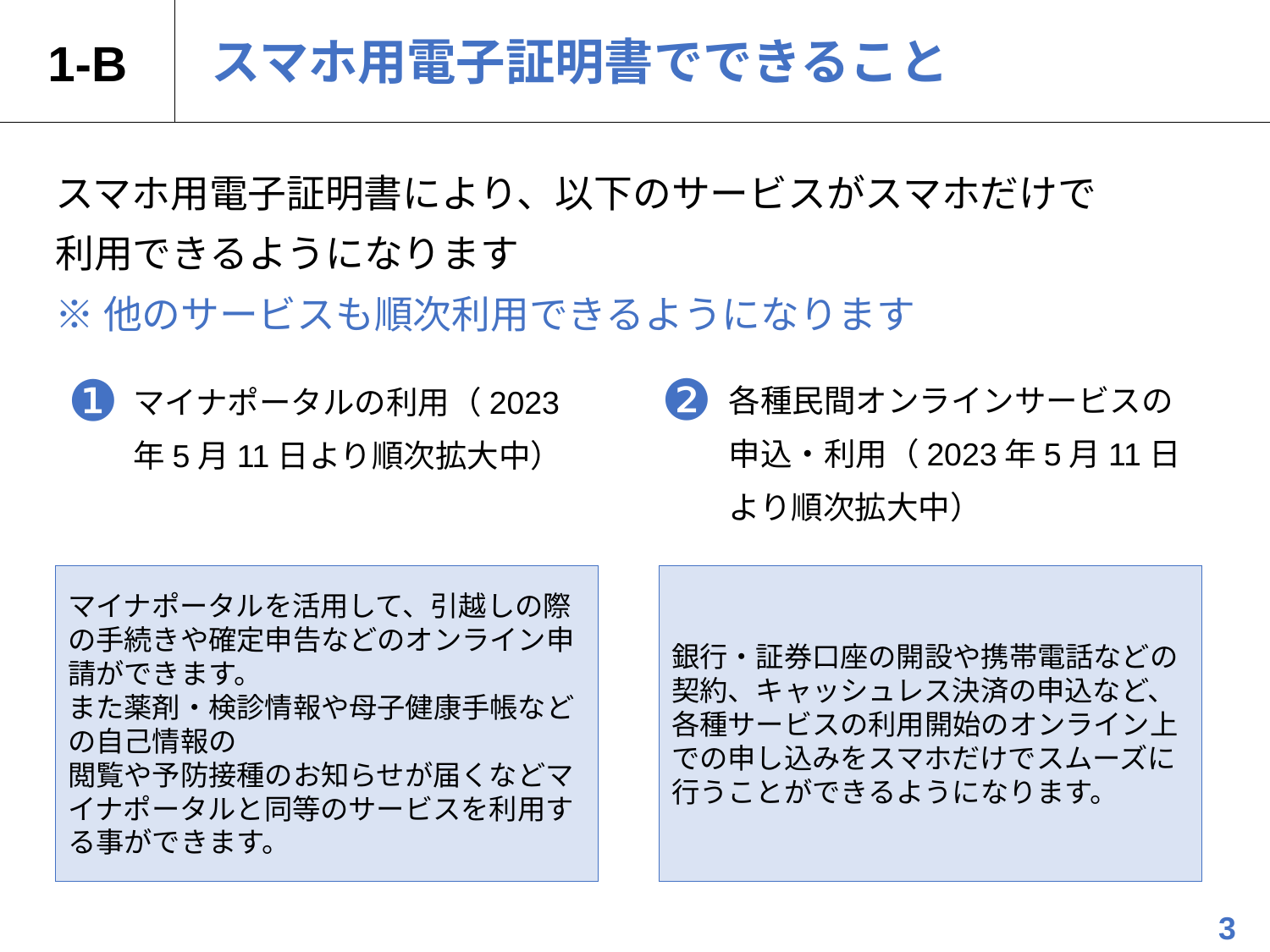

# 1-B
スマホ用電子証明書でできること
スマホ用電子証明書により、以下のサービスがスマホだけで
利用できるようになります
※他のサービスも順次利用できるようになります
各種民間オンラインサービスの
申込・利用（2023年5月11日より順次拡大中）
マイナポータルの利用（2023年5月11日より順次拡大中）
❷
❶
マイナポータルを活用して、引越しの際の手続きや確定申告などのオンライン申請ができます。
また薬剤・検診情報や母子健康手帳などの自己情報の
閲覧や予防接種のお知らせが届くなどマイナポータルと同等のサービスを利用する事ができます。
銀行・証券口座の開設や携帯電話などの契約、キャッシュレス決済の申込など、
各種サービスの利用開始のオンライン上での申し込みをスマホだけでスムーズに行うことができるようになります。

3